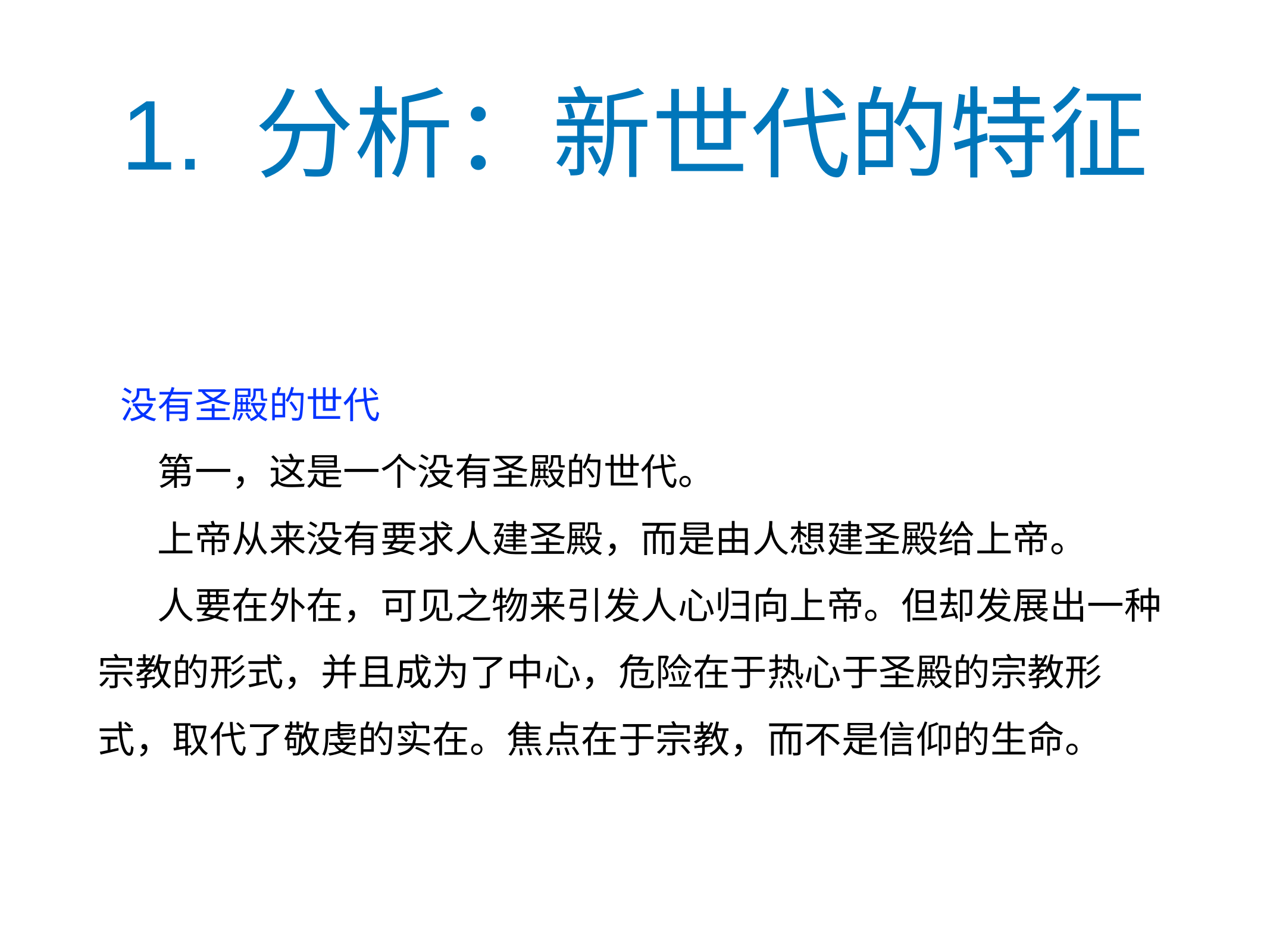

# 1. 分析：新世代的特征
没有圣殿的世代
第一，这是一个没有圣殿的世代。
上帝从来没有要求人建圣殿，而是由人想建圣殿给上帝。
人要在外在，可见之物来引发人心归向上帝。但却发展出一种宗教的形式，并且成为了中心，危险在于热心于圣殿的宗教形式，取代了敬虔的实在。焦点在于宗教，而不是信仰的生命。